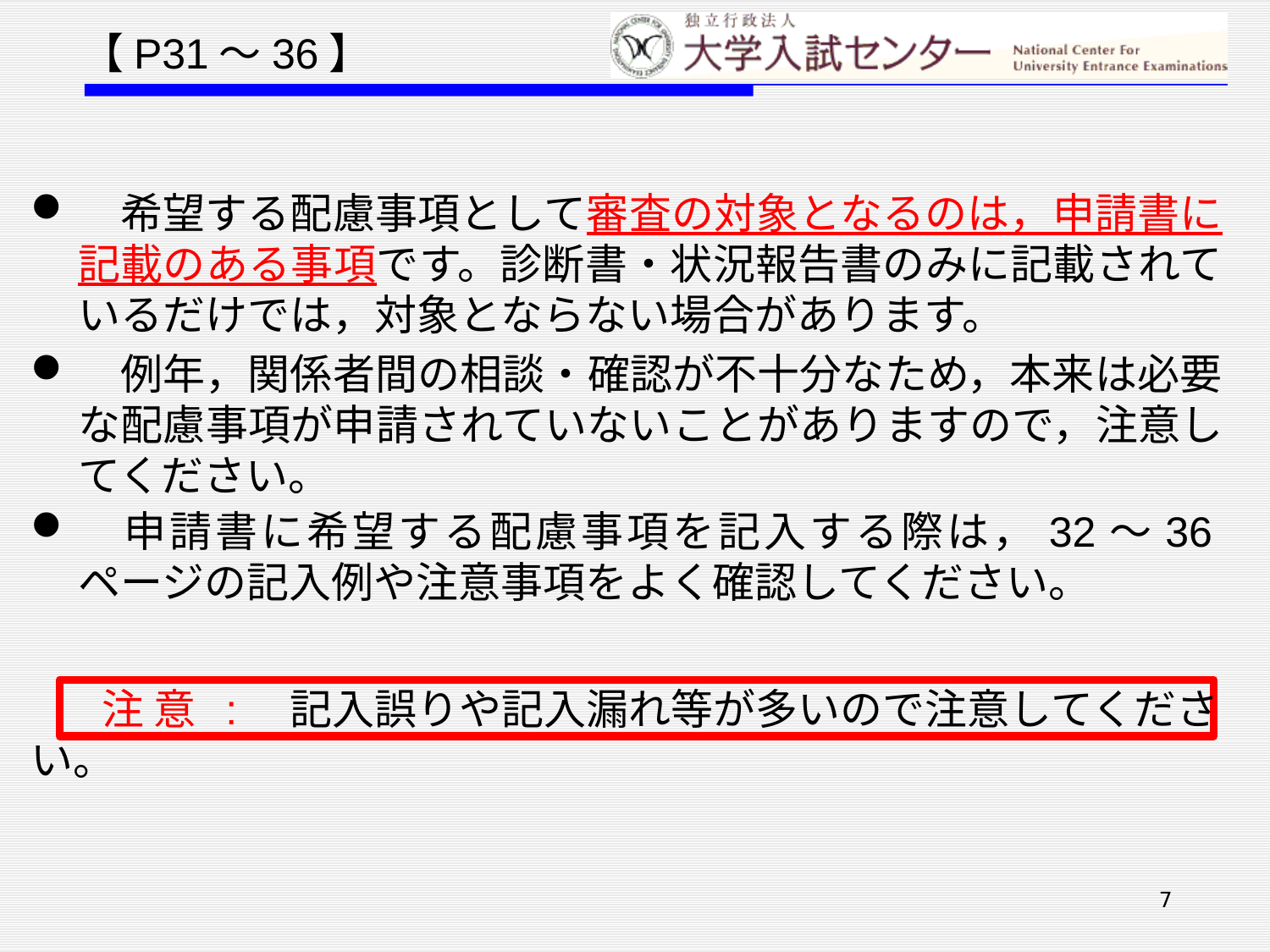

【P31～36】

　希望する配慮事項として審査の対象となるのは，申請書に記載のある事項です。診断書・状況報告書のみに記載されているだけでは，対象とならない場合があります。
　例年，関係者間の相談・確認が不十分なため，本来は必要な配慮事項が申請されていないことがありますので，注意してください。
　申請書に希望する配慮事項を記入する際は，32～36ページの記入例や注意事項をよく確認してください。

 　 注 意  :　記入誤りや記入漏れ等が多いので注意してください。

7